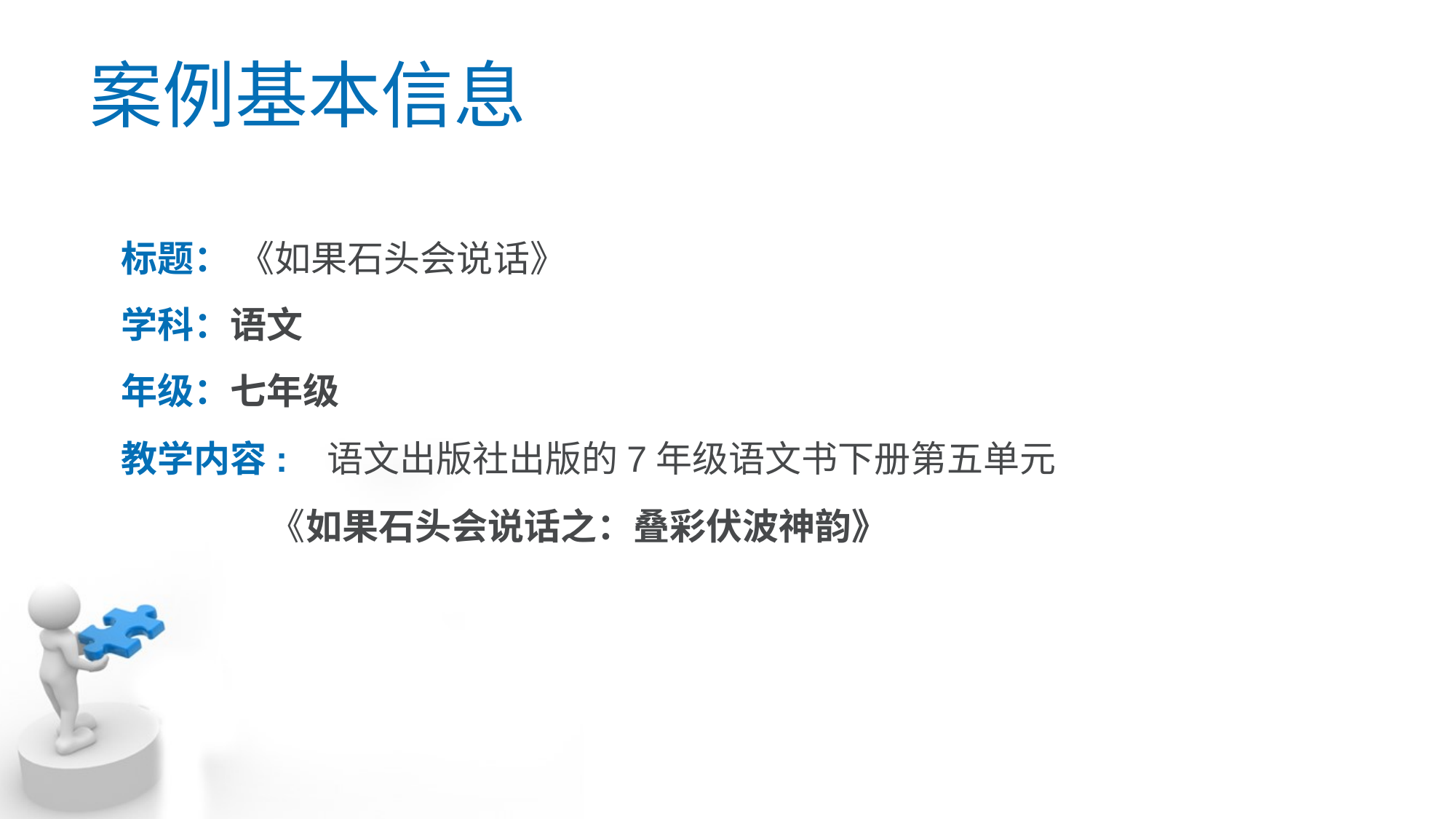

案例基本信息
标题： 《如果石头会说话》
学科：语文
年级：七年级
教学内容:   语文出版社出版的7年级语文书下册第五单元
                 《如果石头会说话之：叠彩伏波神韵》